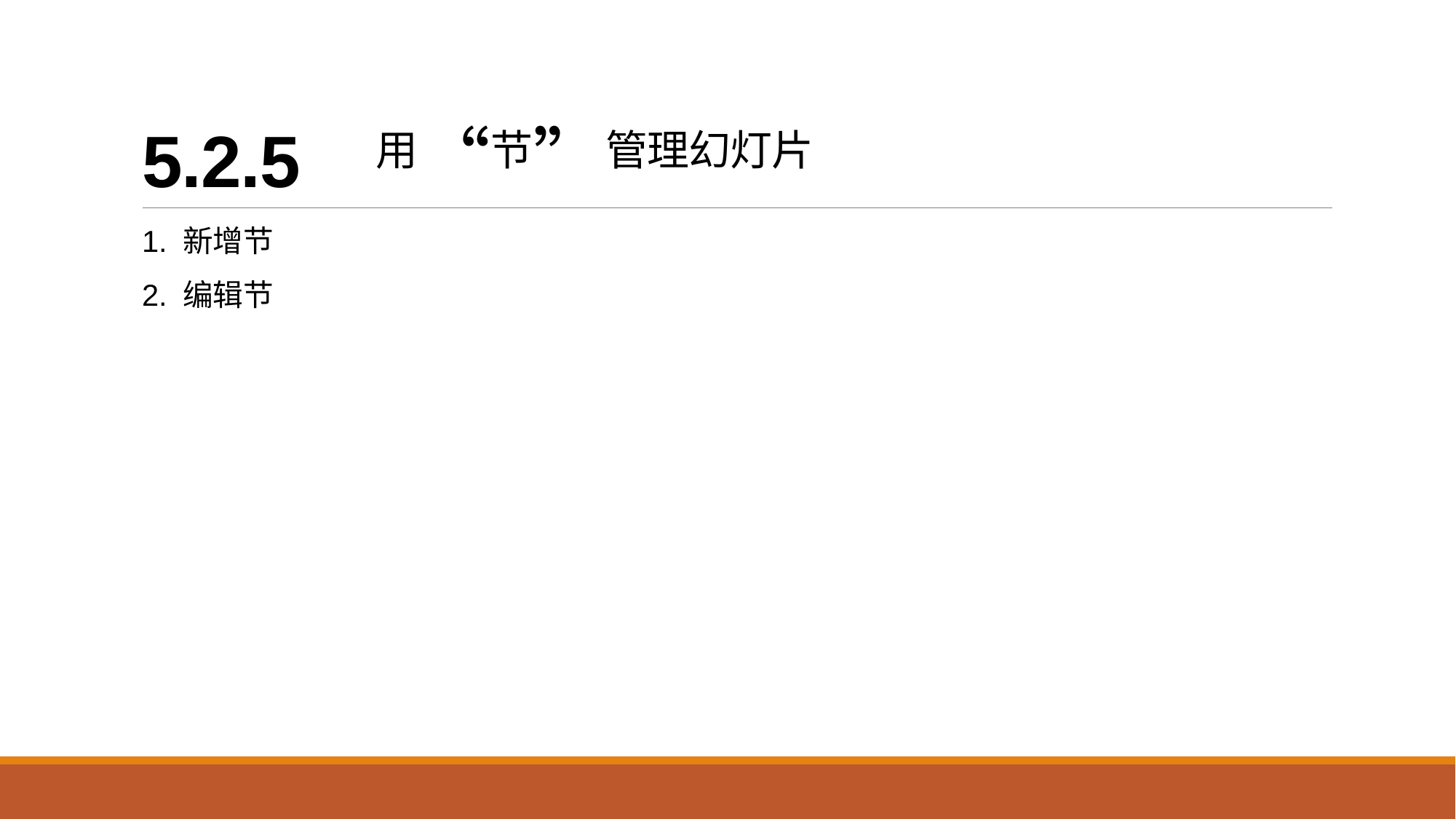

# 5.2.5   用“节”管理幻灯片
1. 新增节
2. 编辑节